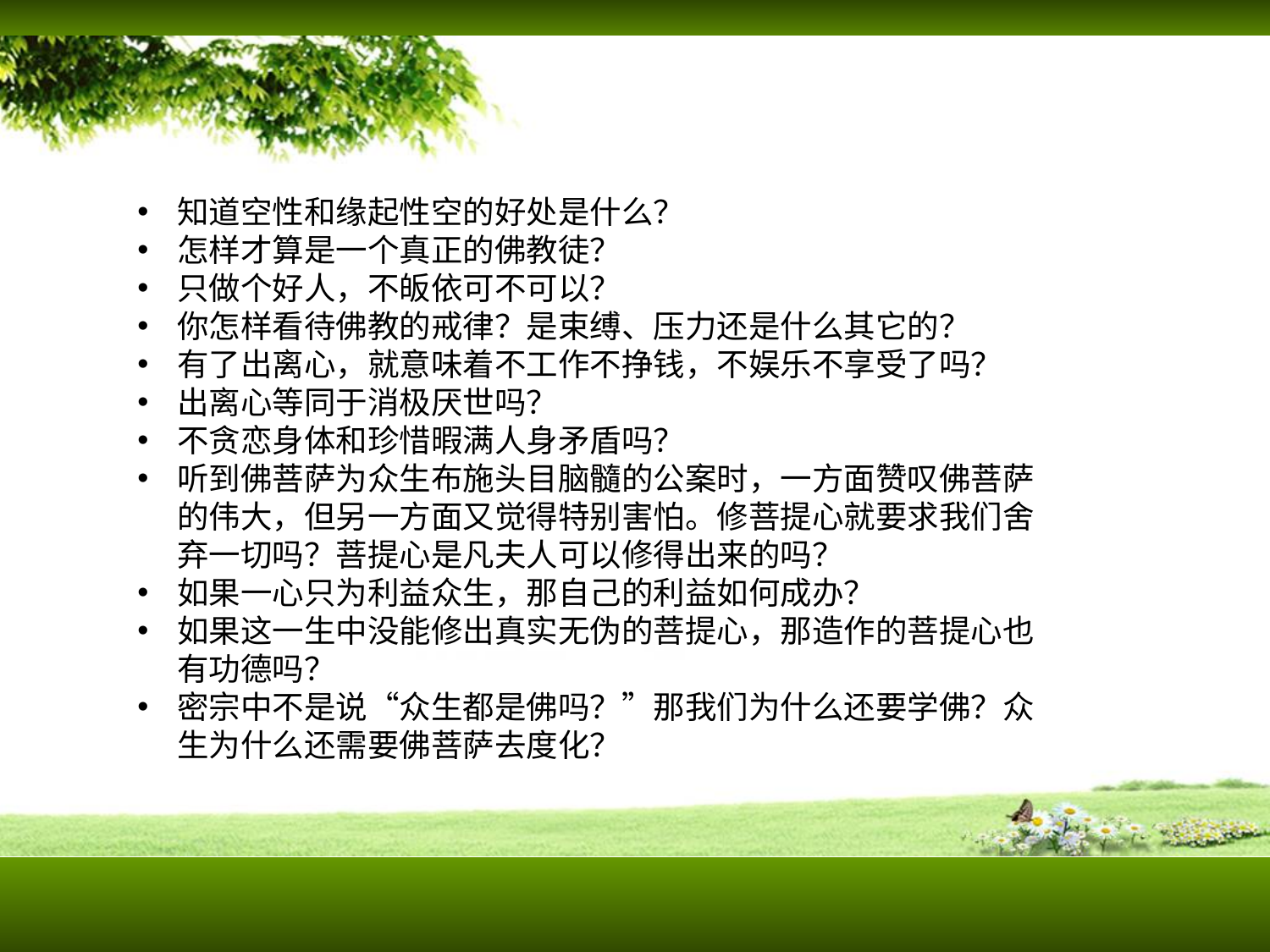

知道空性和缘起性空的好处是什么？
怎样才算是一个真正的佛教徒？
只做个好人，不皈依可不可以？
你怎样看待佛教的戒律？是束缚、压力还是什么其它的？
有了出离心，就意味着不工作不挣钱，不娱乐不享受了吗？
出离心等同于消极厌世吗？
不贪恋身体和珍惜暇满人身矛盾吗？
听到佛菩萨为众生布施头目脑髓的公案时，一方面赞叹佛菩萨的伟大，但另一方面又觉得特别害怕。修菩提心就要求我们舍弃一切吗？菩提心是凡夫人可以修得出来的吗？
如果一心只为利益众生，那自己的利益如何成办？
如果这一生中没能修出真实无伪的菩提心，那造作的菩提心也有功德吗？
密宗中不是说“众生都是佛吗？”那我们为什么还要学佛？众生为什么还需要佛菩萨去度化？